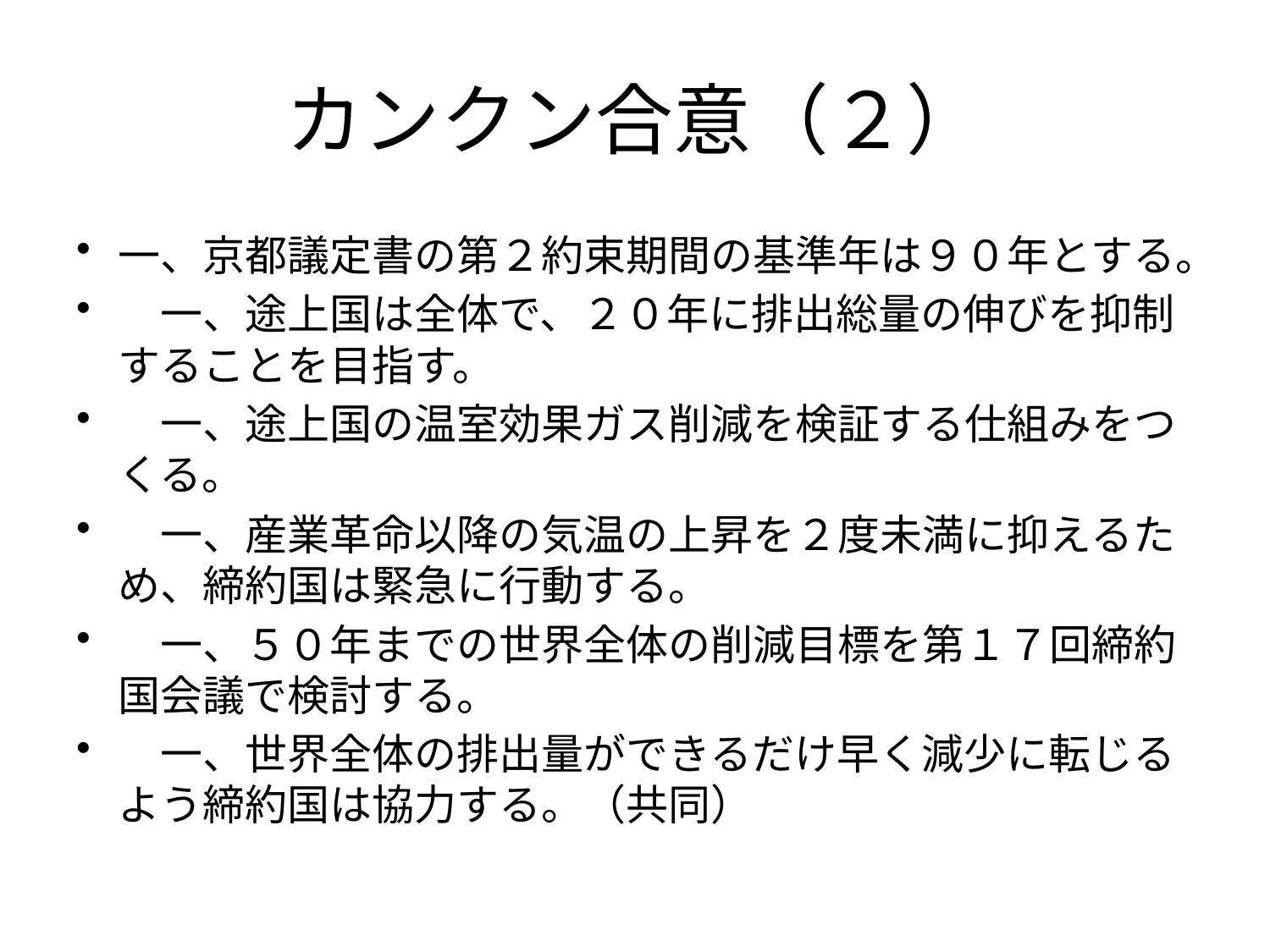

# カンクン合意（２）
一、京都議定書の第２約束期間の基準年は９０年とする。
　一、途上国は全体で、２０年に排出総量の伸びを抑制することを目指す。
　一、途上国の温室効果ガス削減を検証する仕組みをつくる。
　一、産業革命以降の気温の上昇を２度未満に抑えるため、締約国は緊急に行動する。
　一、５０年までの世界全体の削減目標を第１７回締約国会議で検討する。
　一、世界全体の排出量ができるだけ早く減少に転じるよう締約国は協力する。（共同）